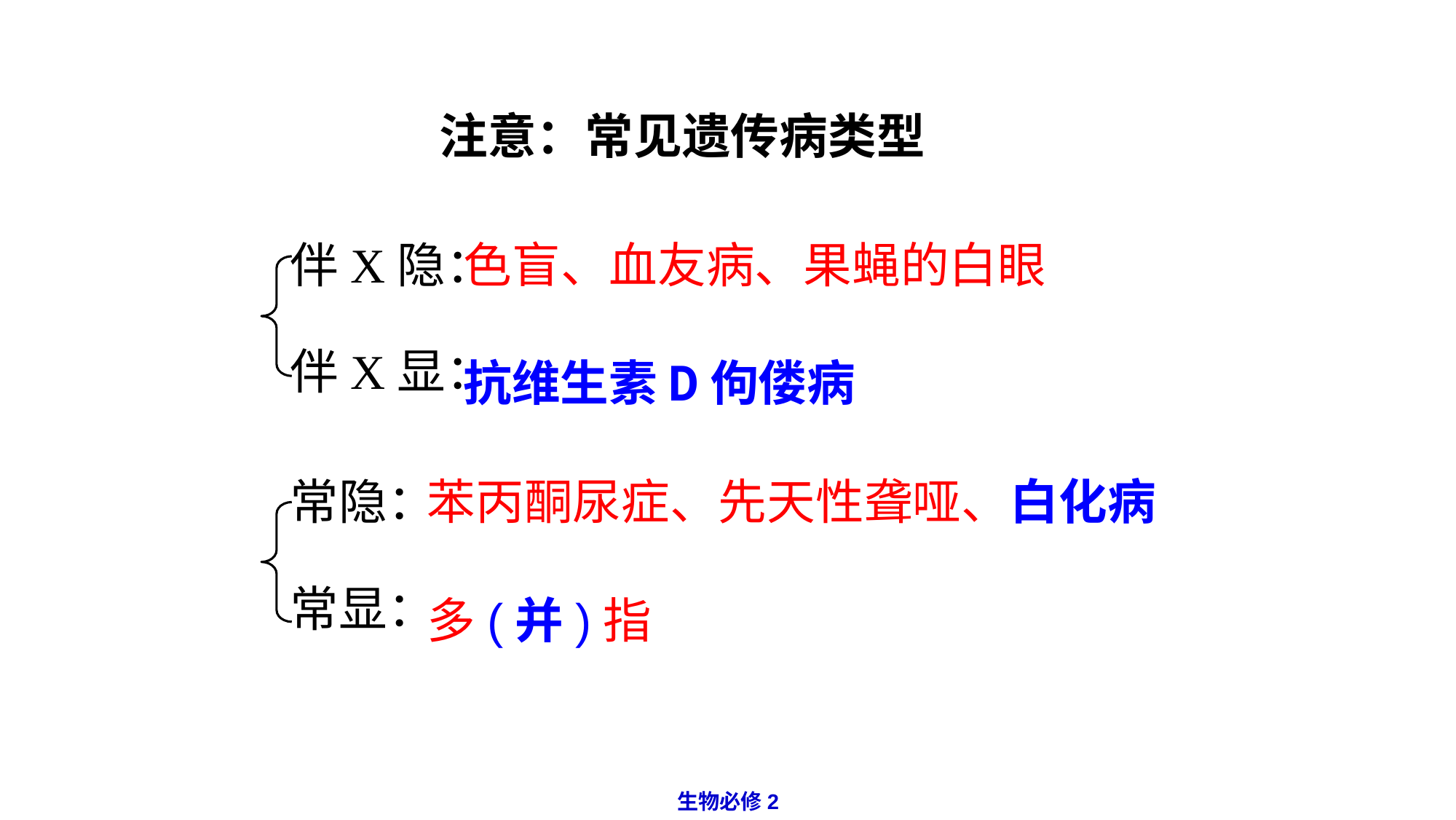

注意：常见遗传病类型
色盲、血友病、果蝇的白眼
伴X隐：
伴X显：

抗维生素D佝偻病
常隐：
常显：
苯丙酮尿症、先天性聋哑、白化病

多(并)指
生物必修2